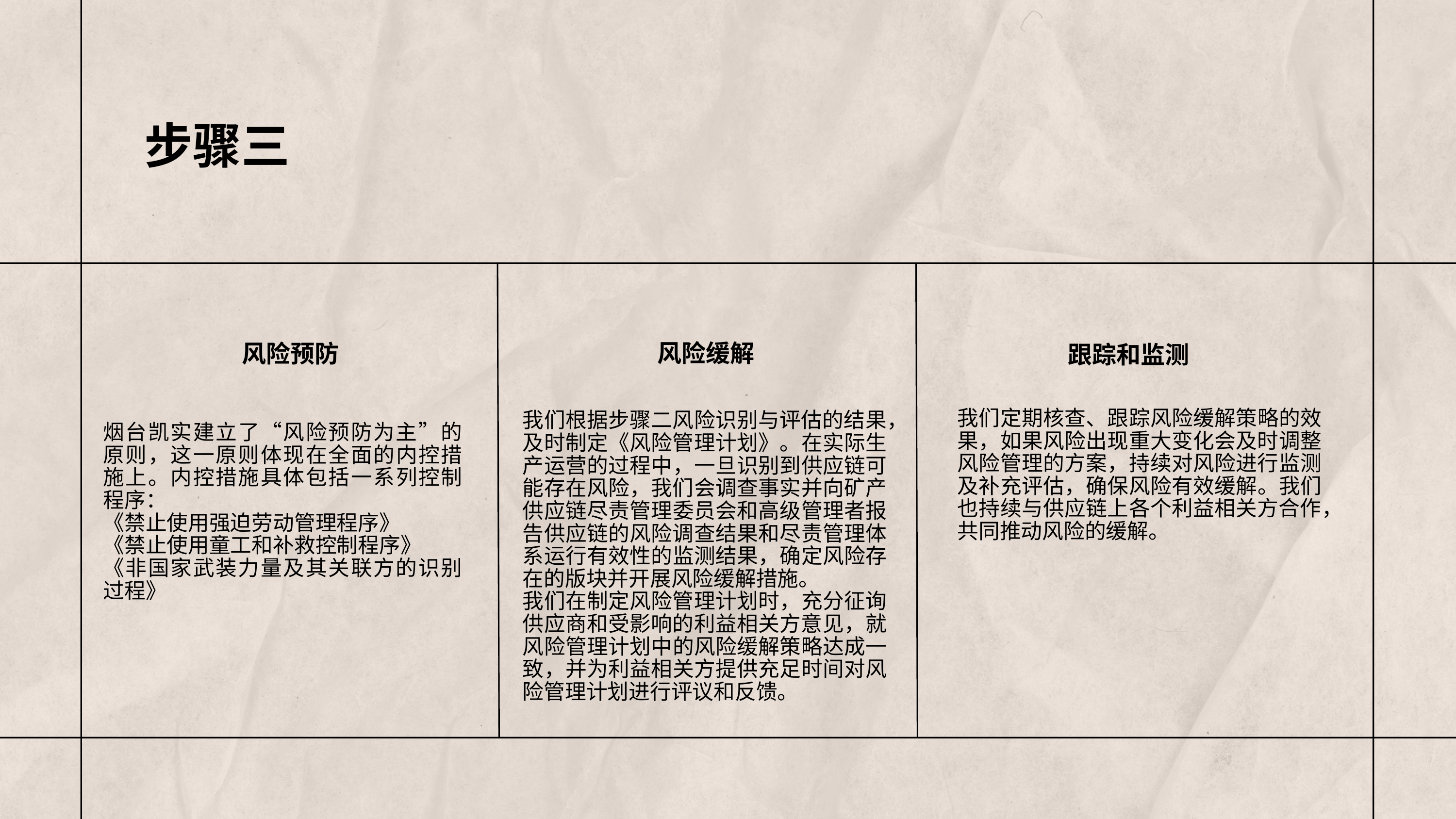

步骤三

风险预防
风险缓解
跟踪和监测
我们定期核查、跟踪风险缓解策略的效果，如果风险出现重大变化会及时调整风险管理的方案，持续对风险进行监测及补充评估，确保风险有效缓解。我们也持续与供应链上各个利益相关方合作，共同推动风险的缓解。

我们根据步骤二风险识别与评估的结果，及时制定《风险管理计划》。在实际生产运营的过程中，一旦识别到供应链可能存在风险，我们会调查事实并向矿产供应链尽责管理委员会和高级管理者报告供应链的风险调查结果和尽责管理体系运行有效性的监测结果，确定风险存在的版块并开展风险缓解措施。
我们在制定风险管理计划时，充分征询供应商和受影响的利益相关方意见，就风险管理计划中的风险缓解策略达成一致，并为利益相关方提供充足时间对风险管理计划进行评议和反馈。

烟台凯实建立了“风险预防为主”的原则，这一原则体现在全面的内控措施上。内控措施具体包括一系列控制程序：
《禁止使用强迫劳动管理程序》
《禁止使用童工和补救控制程序》
《非国家武装力量及其关联方的识别过程》